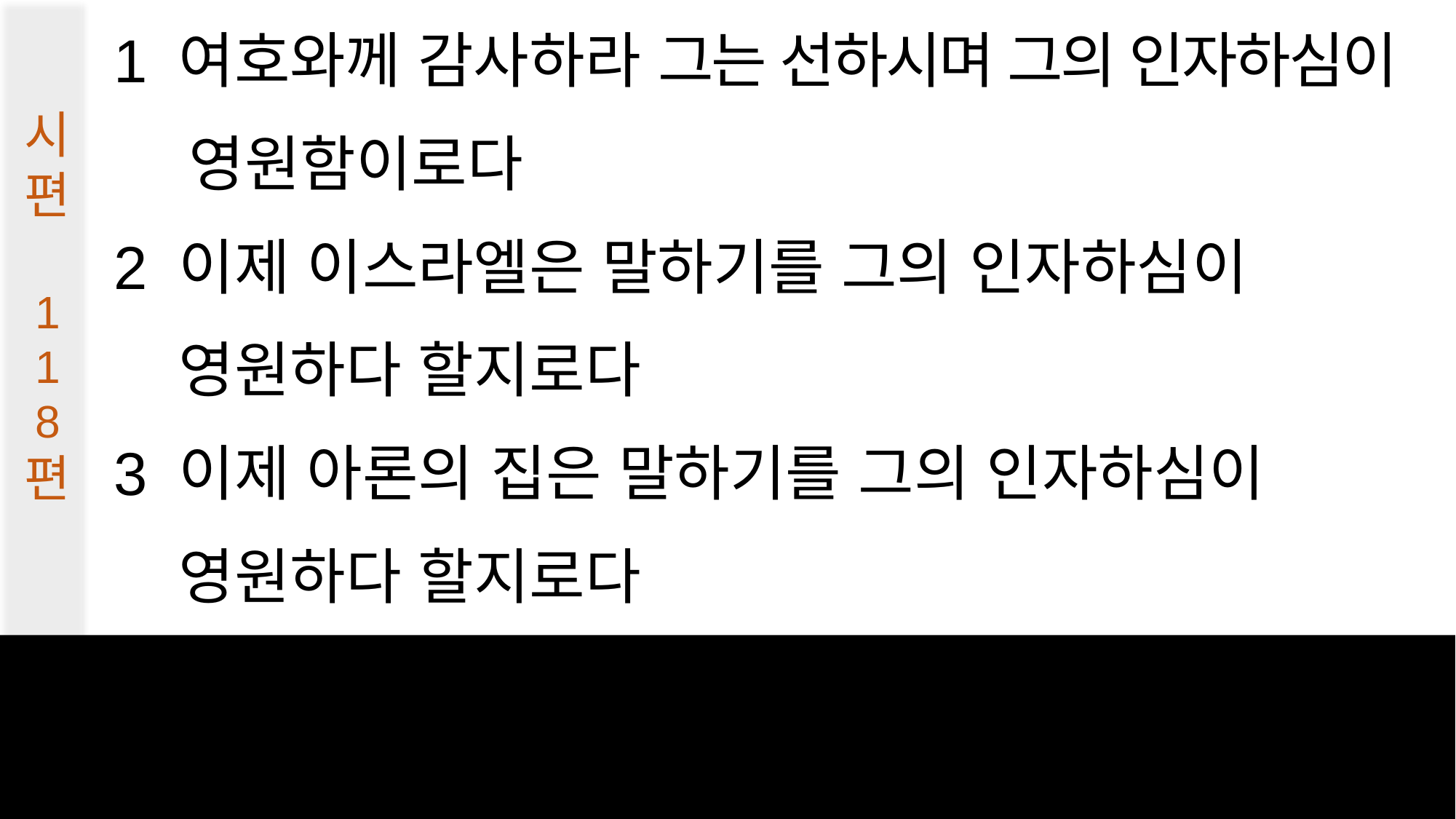

1 여호와께 감사하라 그는 선하시며 그의 인자하심이
    영원함이로다
2 이제 이스라엘은 말하기를 그의 인자하심이
   영원하다 할지로다
3 이제 아론의 집은 말하기를 그의 인자하심이
   영원하다 할지로다
시편

1
1
8
편